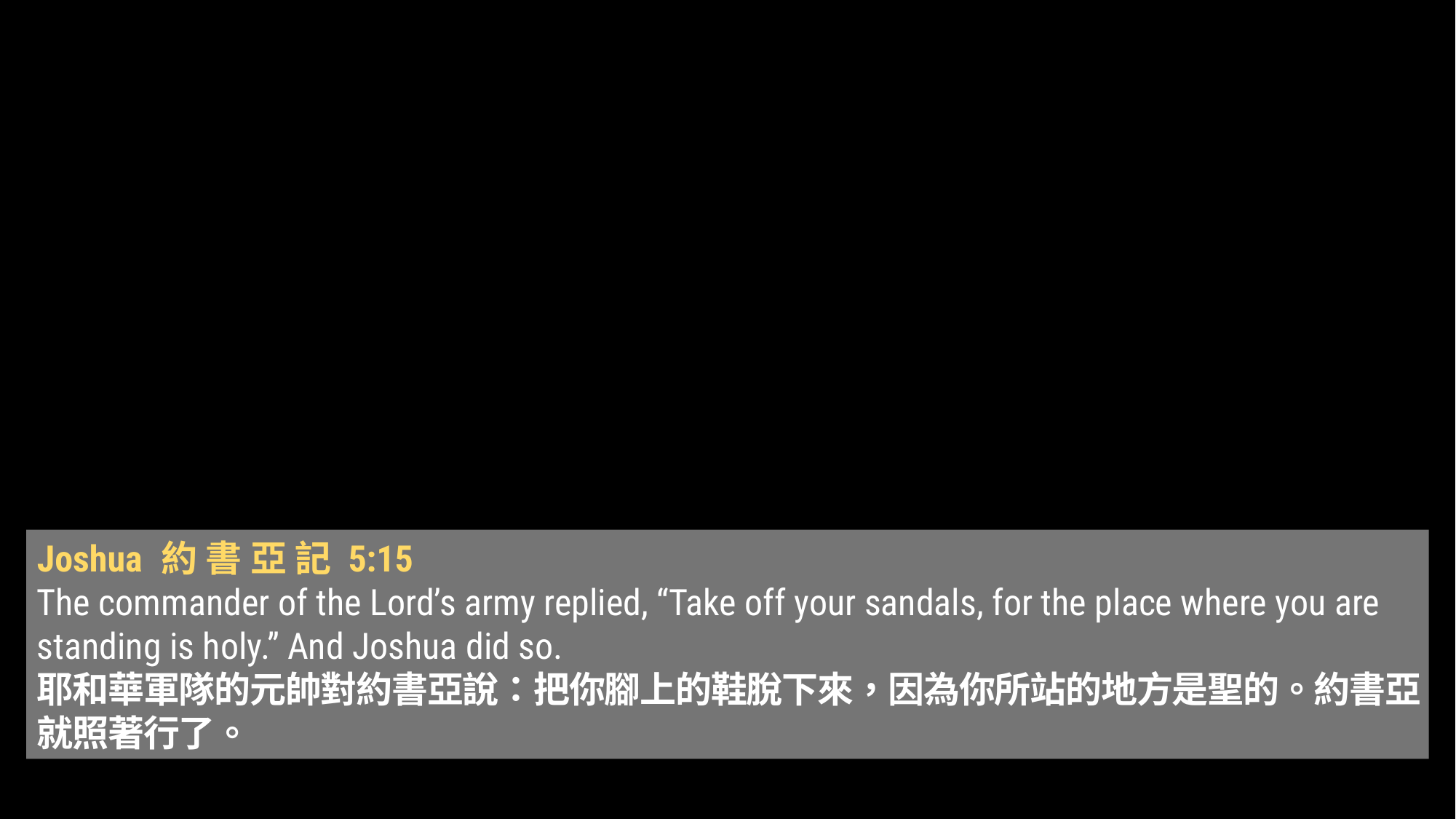

Joshua 約 書 亞 記 5:15
The commander of the Lord’s army replied, “Take off your sandals, for the place where you are standing is holy.” And Joshua did so.
耶 和 華 軍 隊 的 元 帥 對 約 書 亞 說 ： 把 你 腳 上 的 鞋 脫 下 來 ， 因 為 你 所 站 的 地 方 是 聖 的 。 約 書 亞 就 照 著 行 了 。